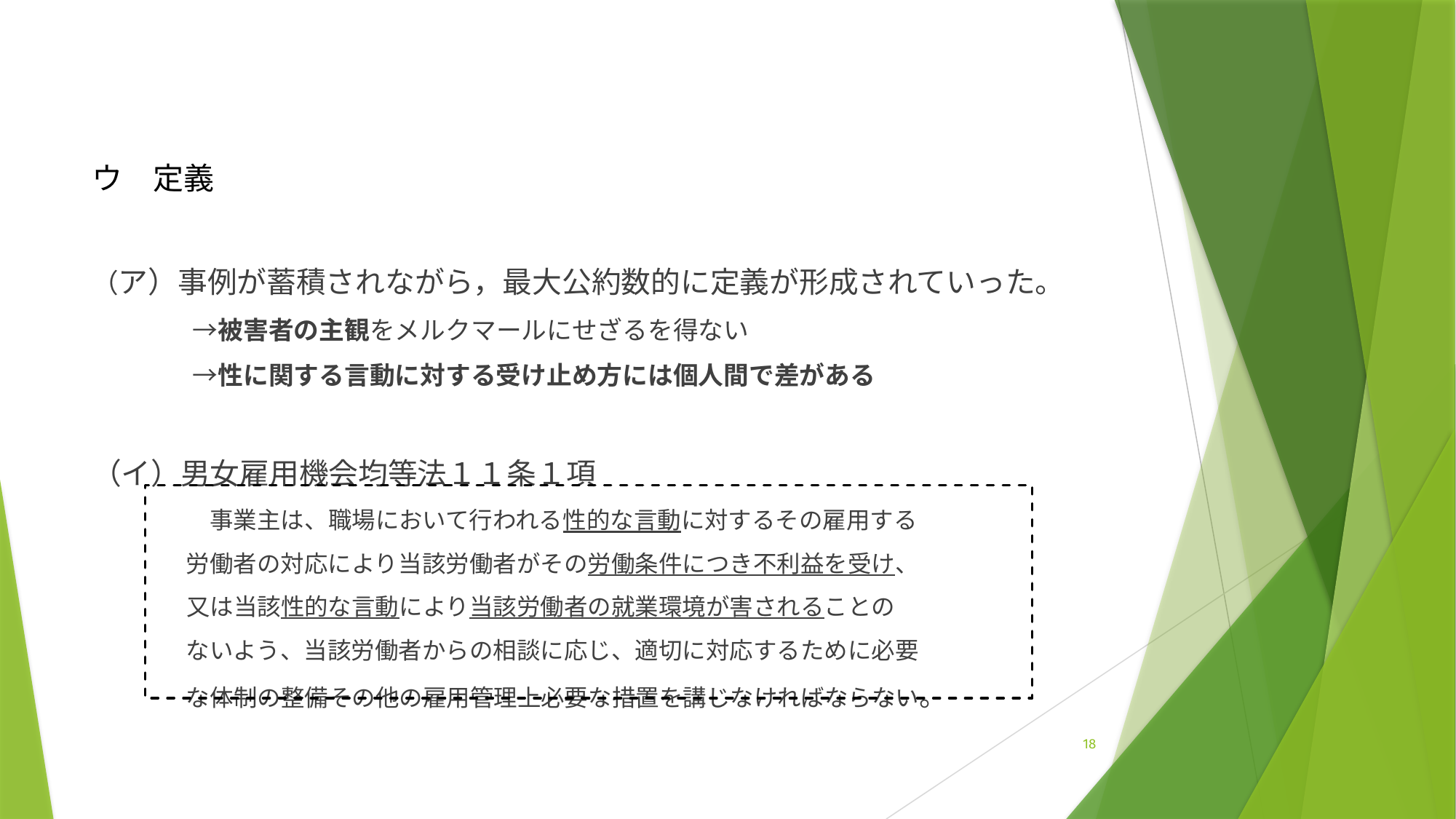

# ウ　定義
（ア）事例が蓄積されながら，最大公約数的に定義が形成されていった。
　　　　→被害者の主観をメルクマールにせざるを得ない
　　　　→性に関する言動に対する受け止め方には個人間で差がある

（イ）男女雇用機会均等法１１条１項
　　　　　事業主は、職場において行われる性的な言動に対するその雇用する
　　　　労働者の対応により当該労働者がその労働条件につき不利益を受け、
　　　　又は当該性的な言動により当該労働者の就業環境が害されることの
　　　　ないよう、当該労働者からの相談に応じ、適切に対応するために必要
　　　　な体制の整備その他の雇用管理上必要な措置を講じなければならない。

18